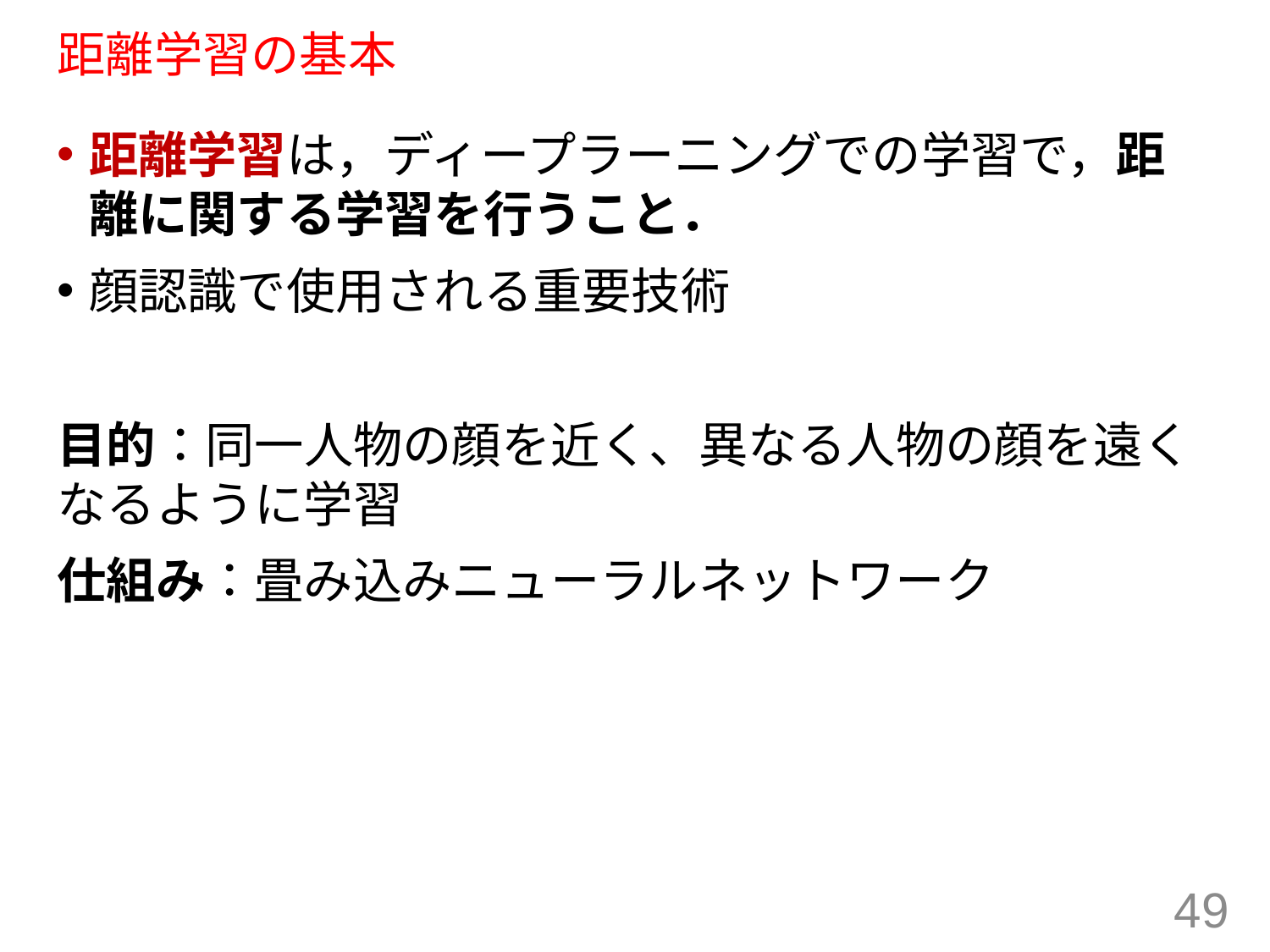

# 距離学習の基本
距離学習は，ディープラーニングでの学習で，距離に関する学習を行うこと．
顔認識で使用される重要技術

目的：同一人物の顔を近く、異なる人物の顔を遠くなるように学習
仕組み：畳み込みニューラルネットワーク
49